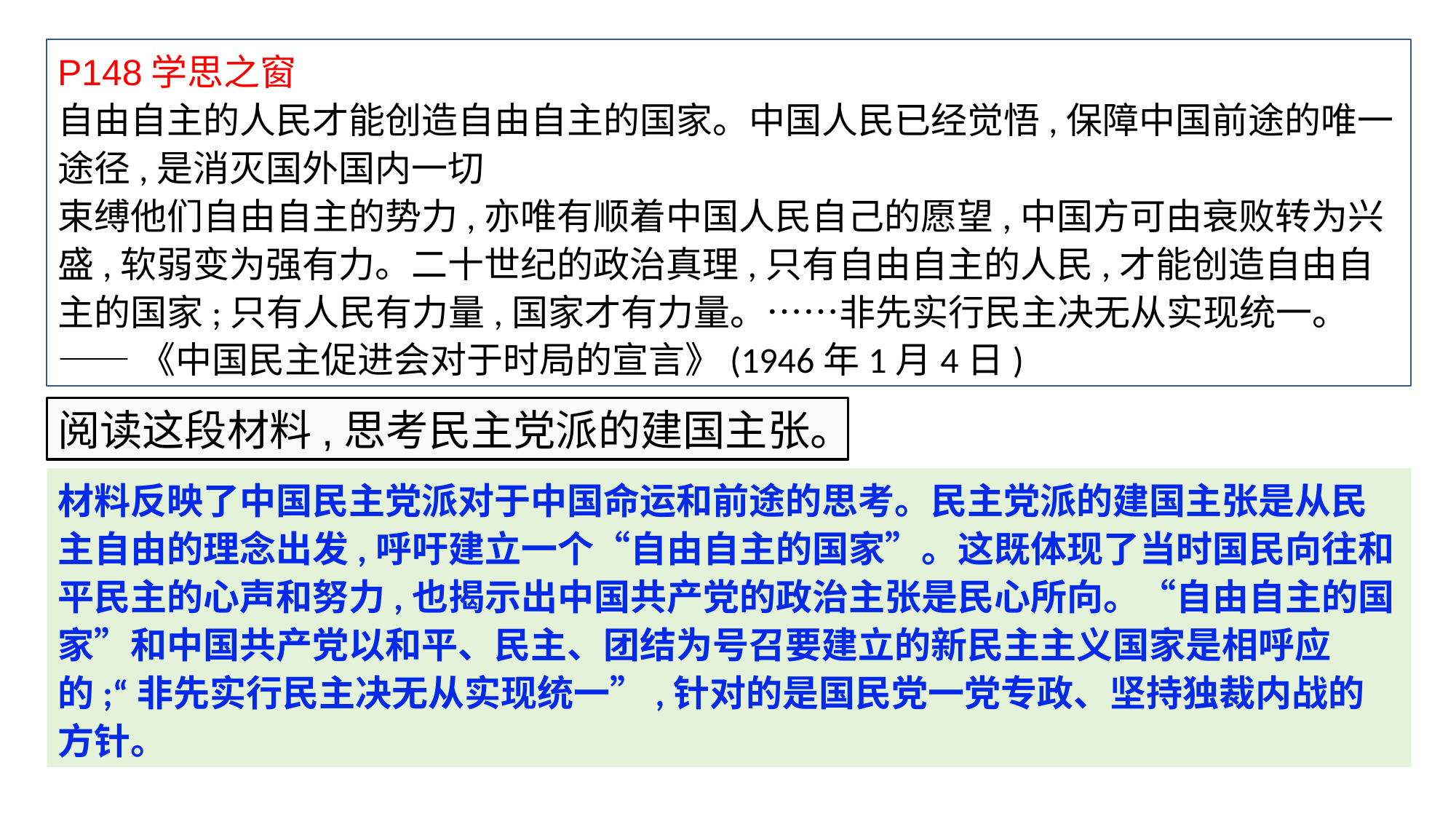

P148学思之窗
自由自主的人民才能创造自由自主的国家。中国人民已经觉悟,保障中国前途的唯一途径,是消灭国外国内一切
束缚他们自由自主的势力,亦唯有顺着中国人民自己的愿望,中国方可由衰败转为兴盛,软弱变为强有力。二十世纪的政治真理,只有自由自主的人民,才能创造自由自主的国家;只有人民有力量,国家才有力量。……非先实行民主决无从实现统一。
——《中国民主促进会对于时局的宣言》(1946年1月4日)
阅读这段材料,思考民主党派的建国主张。
材料反映了中国民主党派对于中国命运和前途的思考。民主党派的建国主张是从民主自由的理念出发,呼吁建立一个“自由自主的国家”。这既体现了当时国民向往和平民主的心声和努力,也揭示出中国共产党的政治主张是民心所向。“自由自主的国家”和中国共产党以和平、民主、团结为号召要建立的新民主主义国家是相呼应的;“非先实行民主决无从实现统一”,针对的是国民党一党专政、坚持独裁内战的方针。